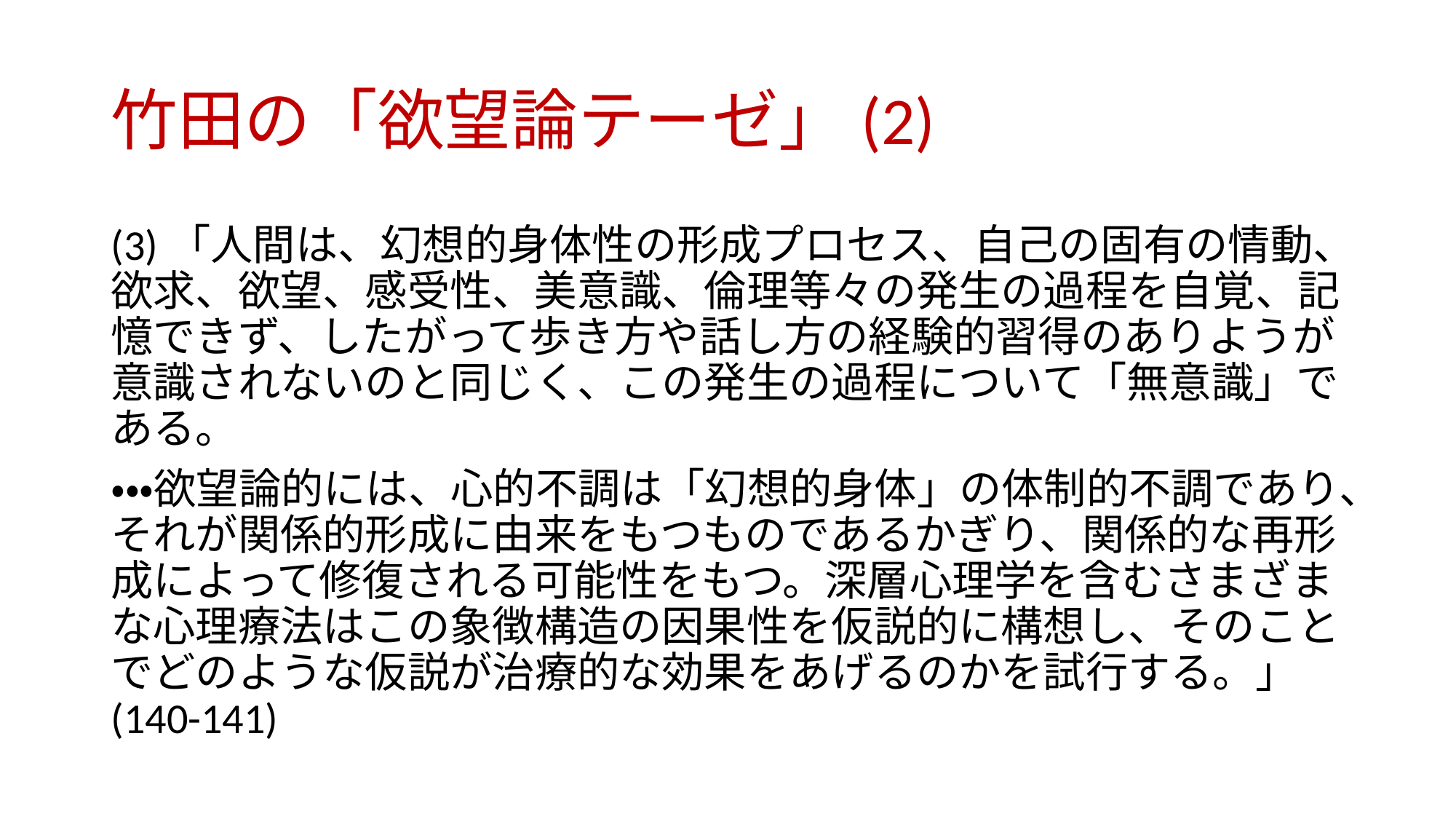

# 竹田の「欲望論テーゼ」(2)
(3)「人間は、幻想的身体性の形成プロセス、自己の固有の情動、欲求、欲望、感受性、美意識、倫理等々の発生の過程を自覚、記憶できず、したがって歩き方や話し方の経験的習得のありようが意識されないのと同じく、この発生の過程について「無意識」である。
・・・欲望論的には、心的不調は「幻想的身体」の体制的不調であり、それが関係的形成に由来をもつものであるかぎり、関係的な再形成によって修復される可能性をもつ。深層心理学を含むさまざまな心理療法はこの象徴構造の因果性を仮説的に構想し、そのことでどのような仮説が治療的な効果をあげるのかを試行する。」(140-141)